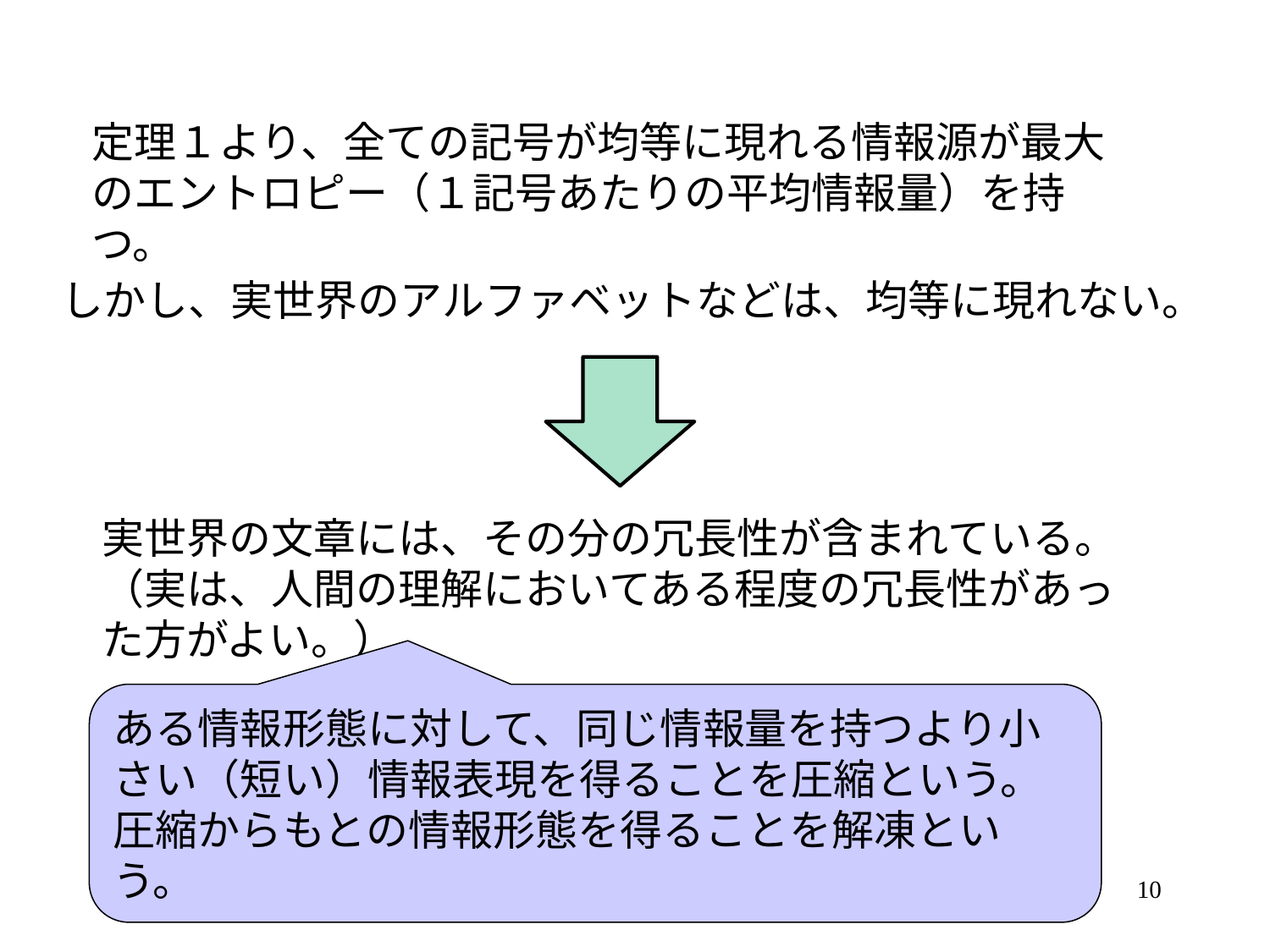

定理１より、全ての記号が均等に現れる情報源が最大のエントロピー（１記号あたりの平均情報量）を持つ。
しかし、実世界のアルファベットなどは、均等に現れない。

実世界の文章には、その分の冗長性が含まれている。
（実は、人間の理解においてある程度の冗長性があった方がよい。）
ある情報形態に対して、同じ情報量を持つより小さい（短い）情報表現を得ることを圧縮という。圧縮からもとの情報形態を得ることを解凍という。
10